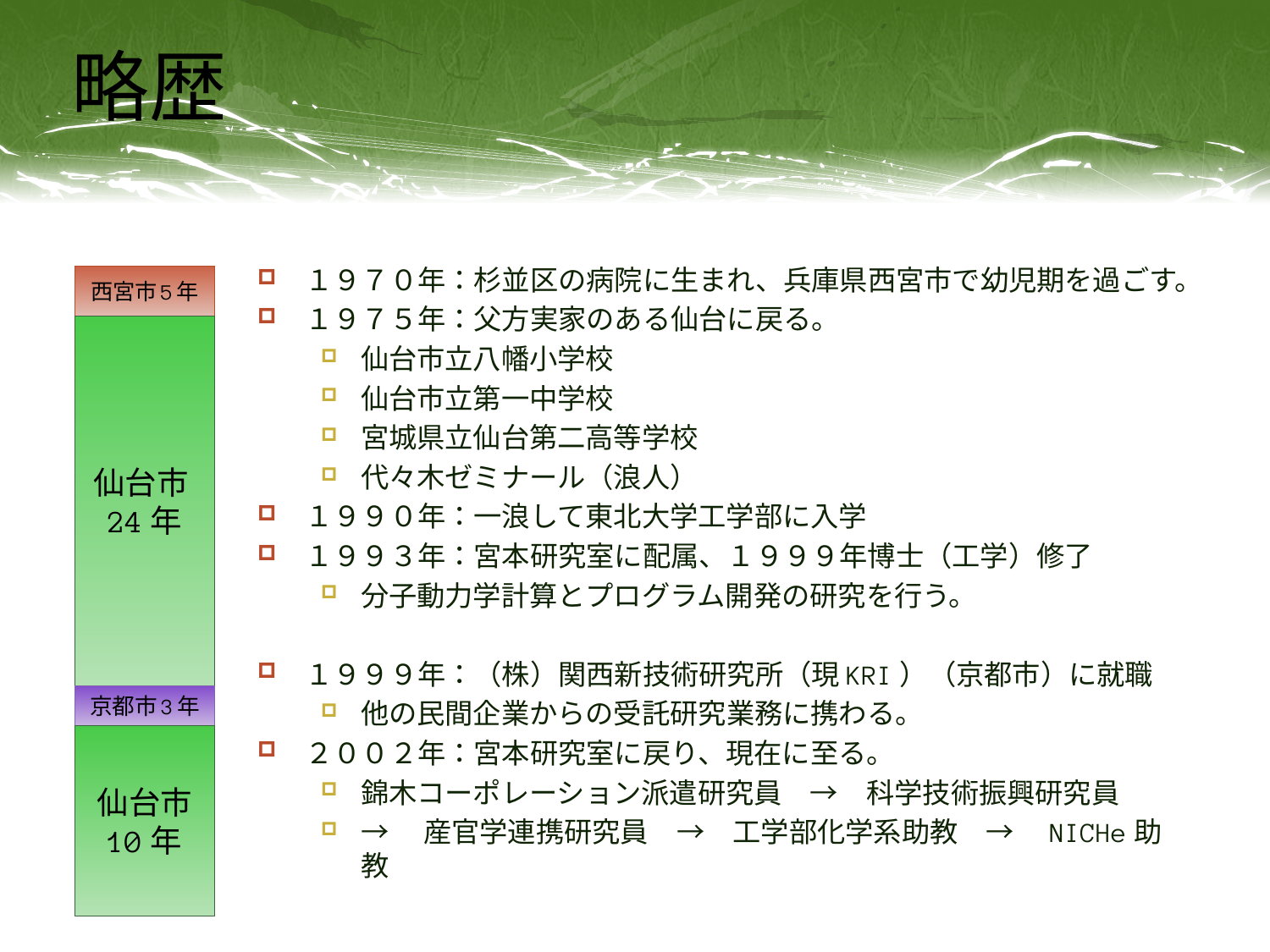

# 略歴
１９７０年：杉並区の病院に生まれ、兵庫県西宮市で幼児期を過ごす。
１９７５年：父方実家のある仙台に戻る。
仙台市立八幡小学校
仙台市立第一中学校
宮城県立仙台第二高等学校
代々木ゼミナール（浪人）
１９９０年：一浪して東北大学工学部に入学
１９９３年：宮本研究室に配属、１９９９年博士（工学）修了
分子動力学計算とプログラム開発の研究を行う。

１９９９年：（株）関西新技術研究所（現KRI）（京都市）に就職
他の民間企業からの受託研究業務に携わる。
２００２年：宮本研究室に戻り、現在に至る。
錦木コーポレーション派遣研究員　→　科学技術振興研究員
→　産官学連携研究員　→　工学部化学系助教　→　NICHe助教
西宮市5年
仙台市24年
京都市3年
仙台市
10年